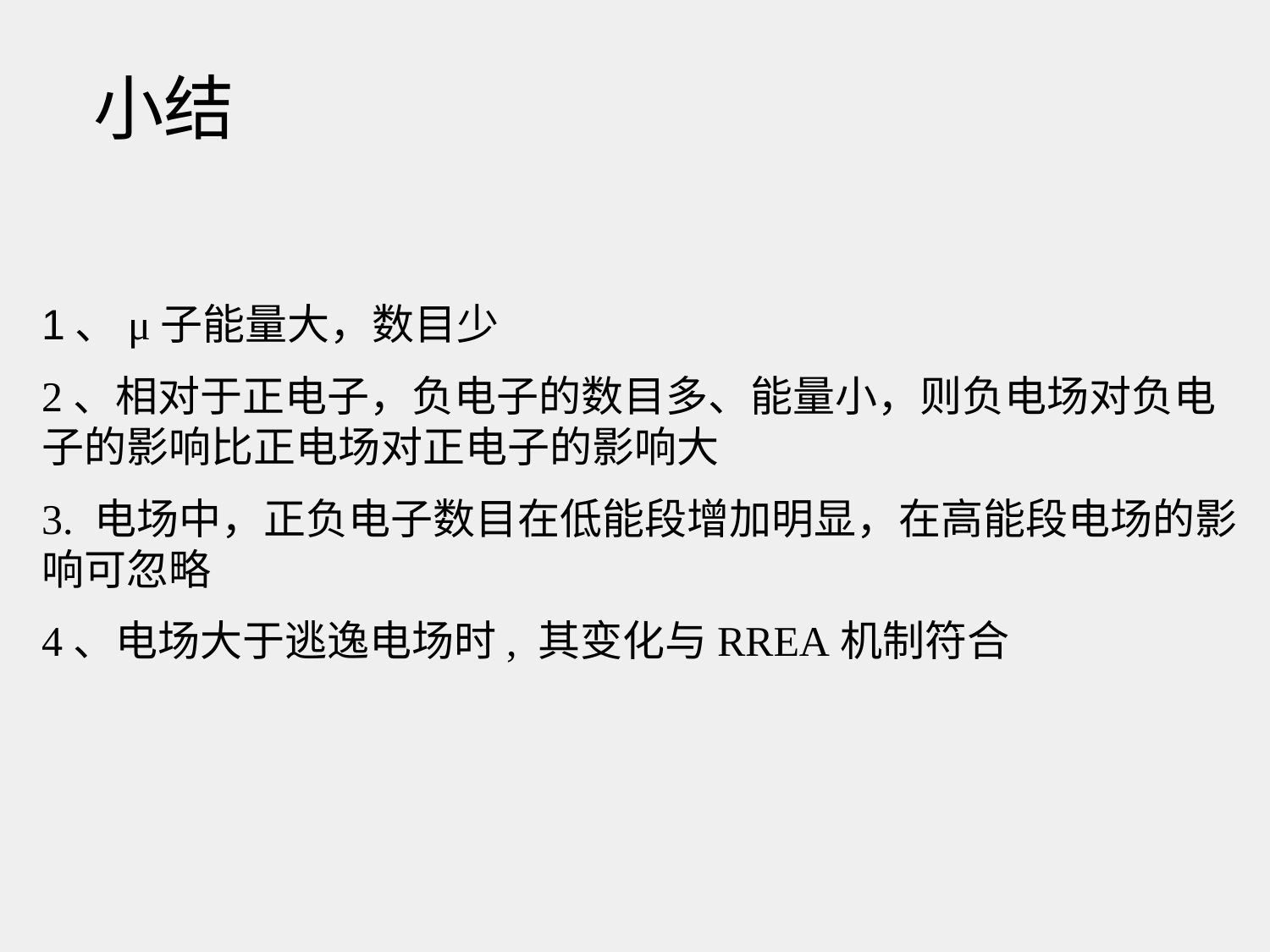

小结
1、μ子能量大，数目少
2、相对于正电子，负电子的数目多、能量小，则负电场对负电子的影响比正电场对正电子的影响大
3. 电场中，正负电子数目在低能段增加明显，在高能段电场的影响可忽略
4、电场大于逃逸电场时, 其变化与RREA机制符合